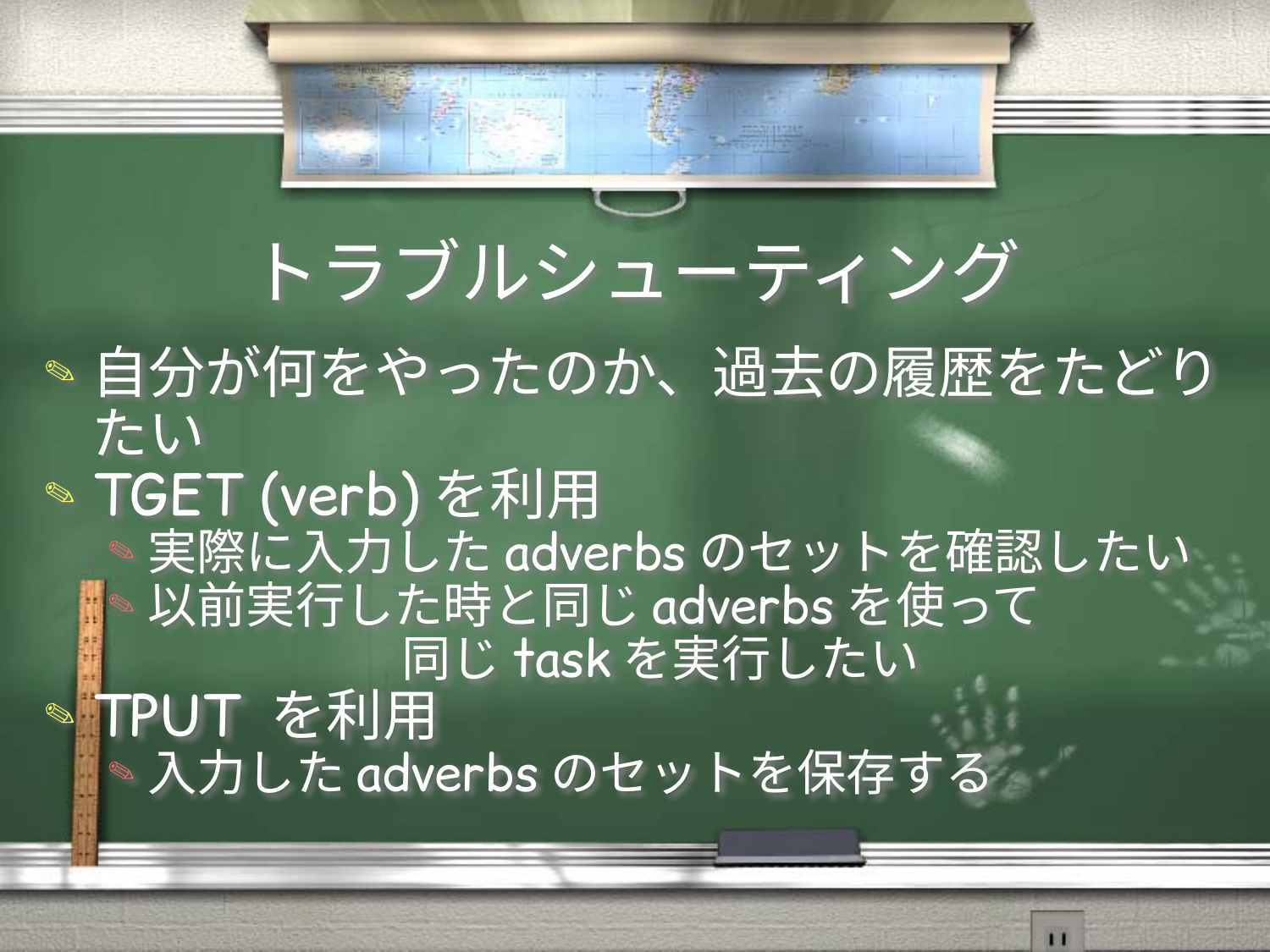

# トラブルシューティング
自分が何をやったのか、過去の履歴をたどりたい
TGET (verb)を利用
実際に入力したadverbsのセットを確認したい
以前実行した時と同じadverbsを使って			同じtaskを実行したい
TPUT を利用
入力したadverbsのセットを保存する